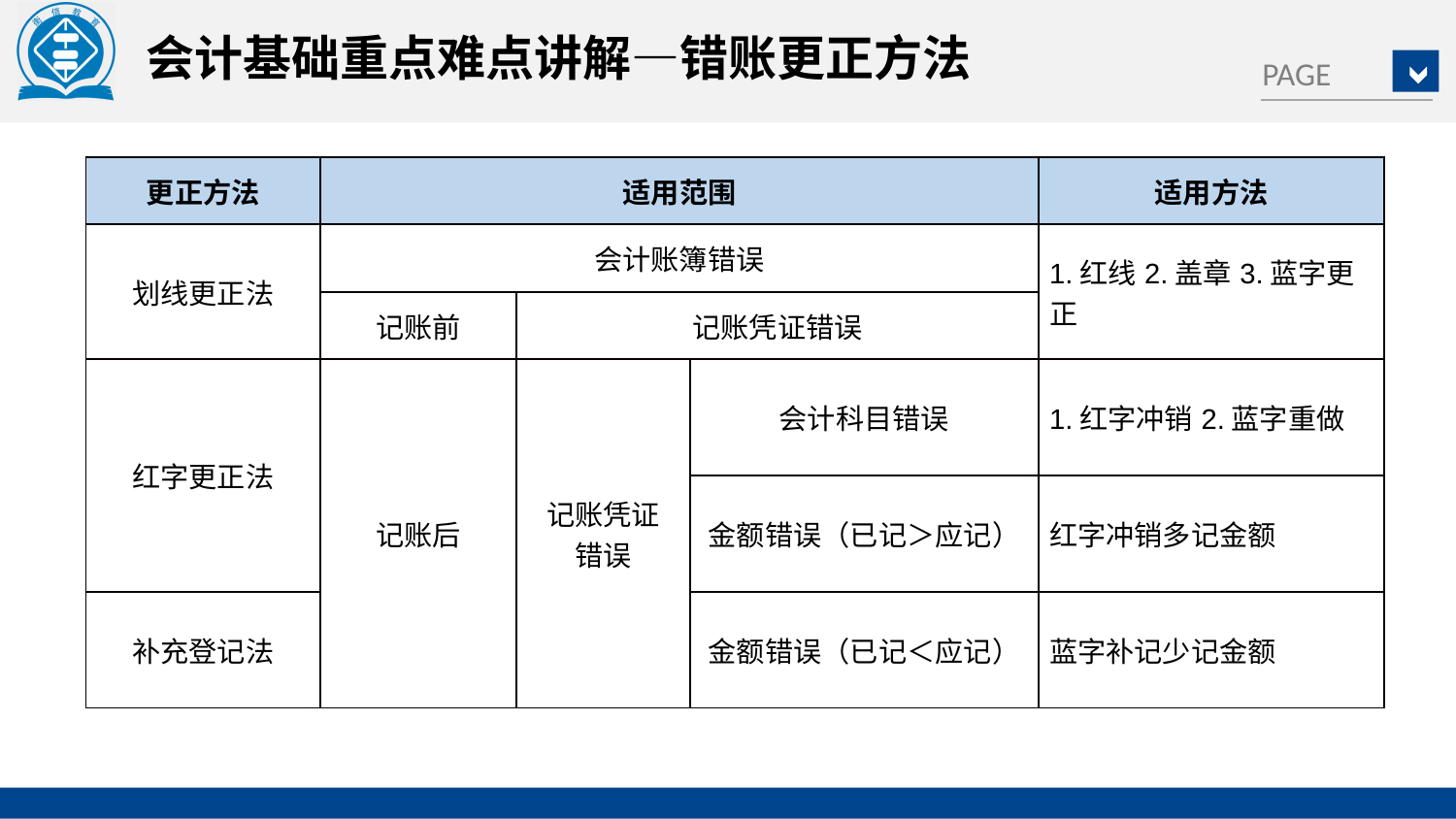

会计基础重点难点讲解—错账更正方法
| 更正方法 | 适用范围 |  |  | 适用方法 |
| --- | --- | --- | --- | --- |
| 划线更正法 | 会计账簿错误 |  |  | 1.红线2.盖章3.蓝字更正 |
|  | 记账前 | 记账凭证错误 |  |  |
| 红字更正法 | 记账后 | 记账凭证 错误 | 会计科目错误 | 1.红字冲销2.蓝字重做 |
|  |  |  | 金额错误（已记＞应记） | 红字冲销多记金额 |
| 补充登记法 |  |  | 金额错误（已记＜应记） | 蓝字补记少记金额 |